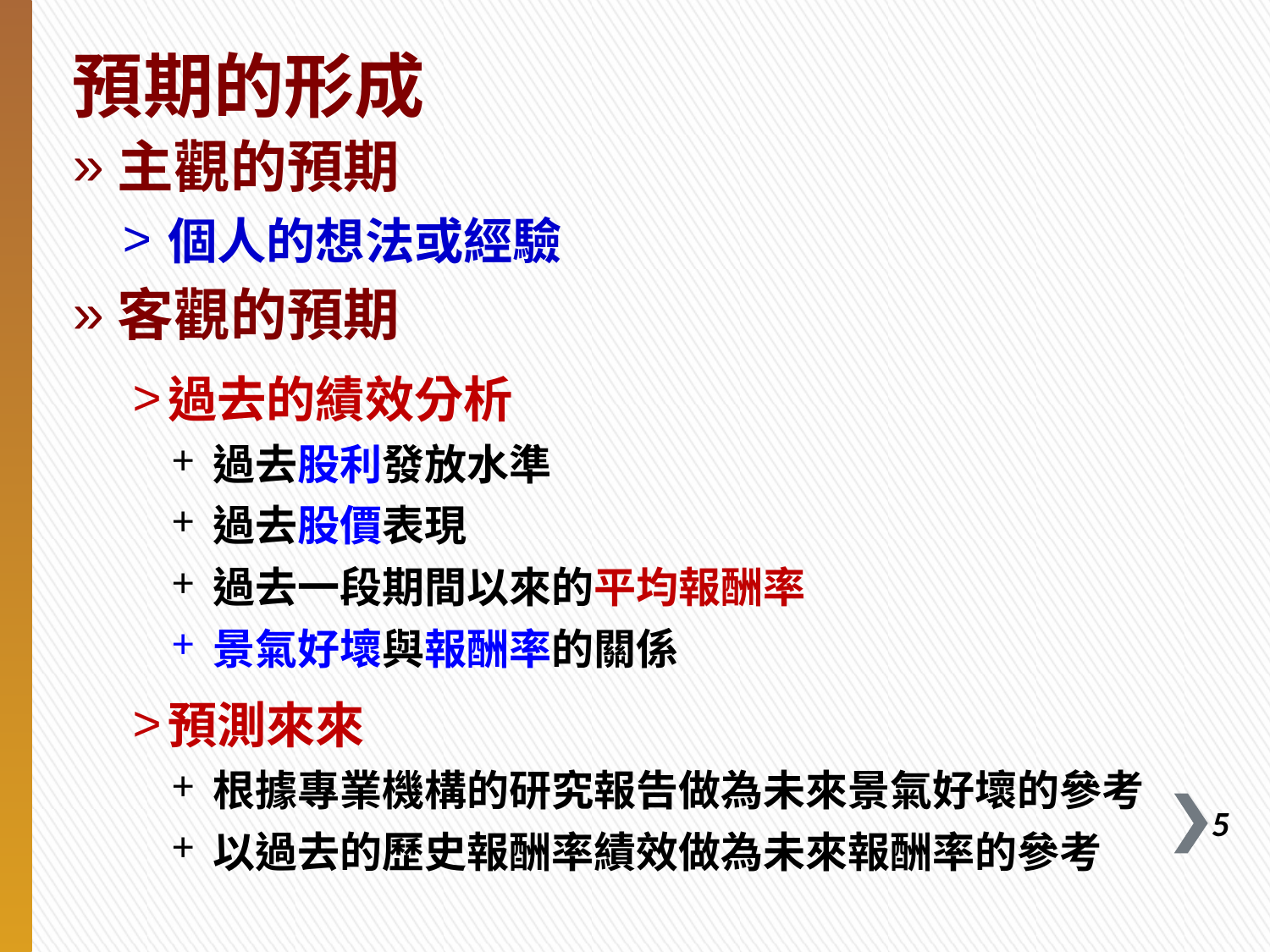

預期的形成
主觀的預期
個人的想法或經驗
客觀的預期
過去的績效分析
過去股利發放水準
過去股價表現
過去一段期間以來的平均報酬率
景氣好壞與報酬率的關係
預測來來
根據專業機構的研究報告做為未來景氣好壞的參考
以過去的歷史報酬率績效做為未來報酬率的參考

5